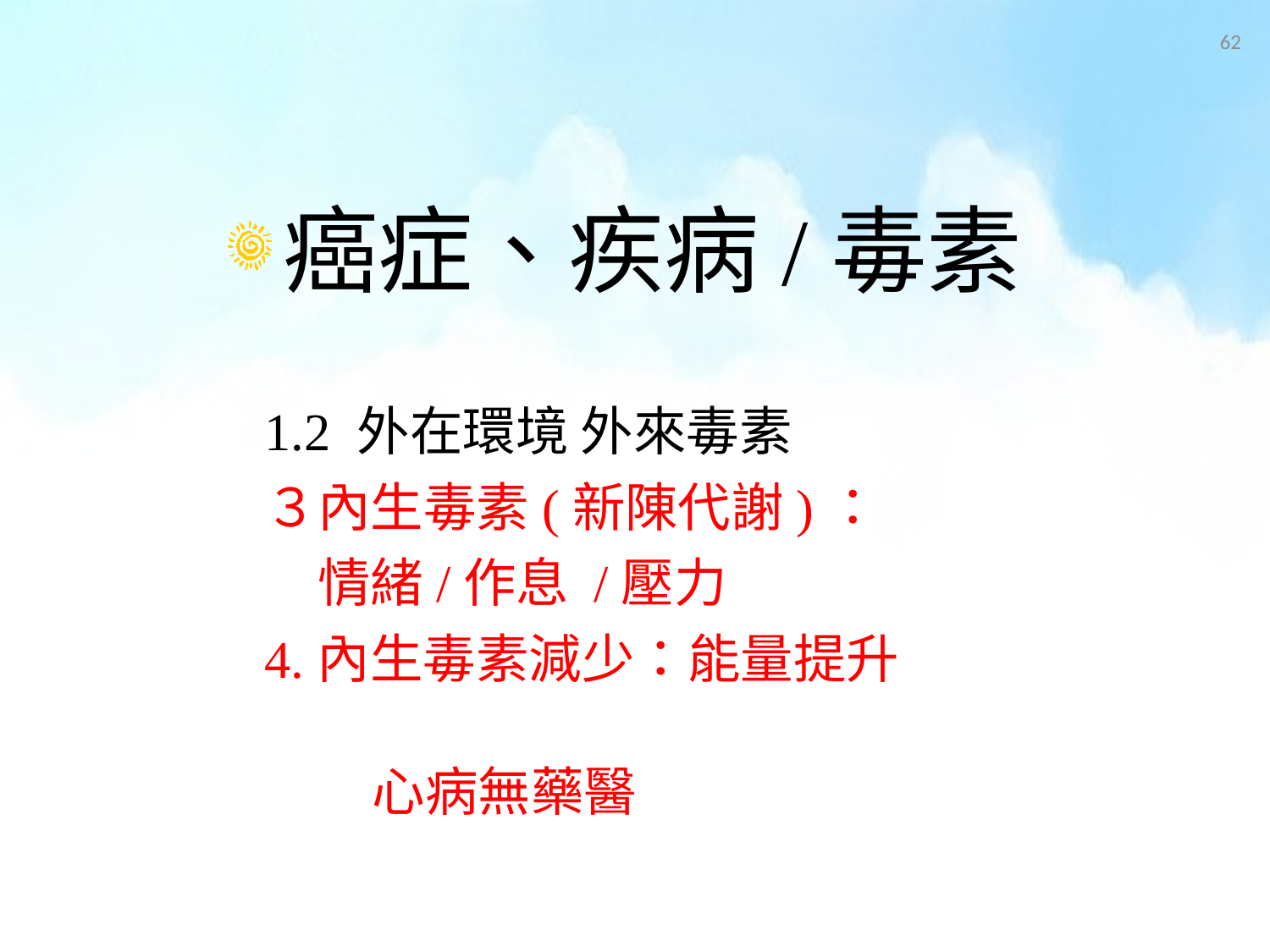

62
癌症、疾病/毒素
1.2 外在環境 外來毒素
３內生毒素(新陳代謝)：
　情緒/作息 /壓力
4.內生毒素減少：能量提升

心病無藥醫